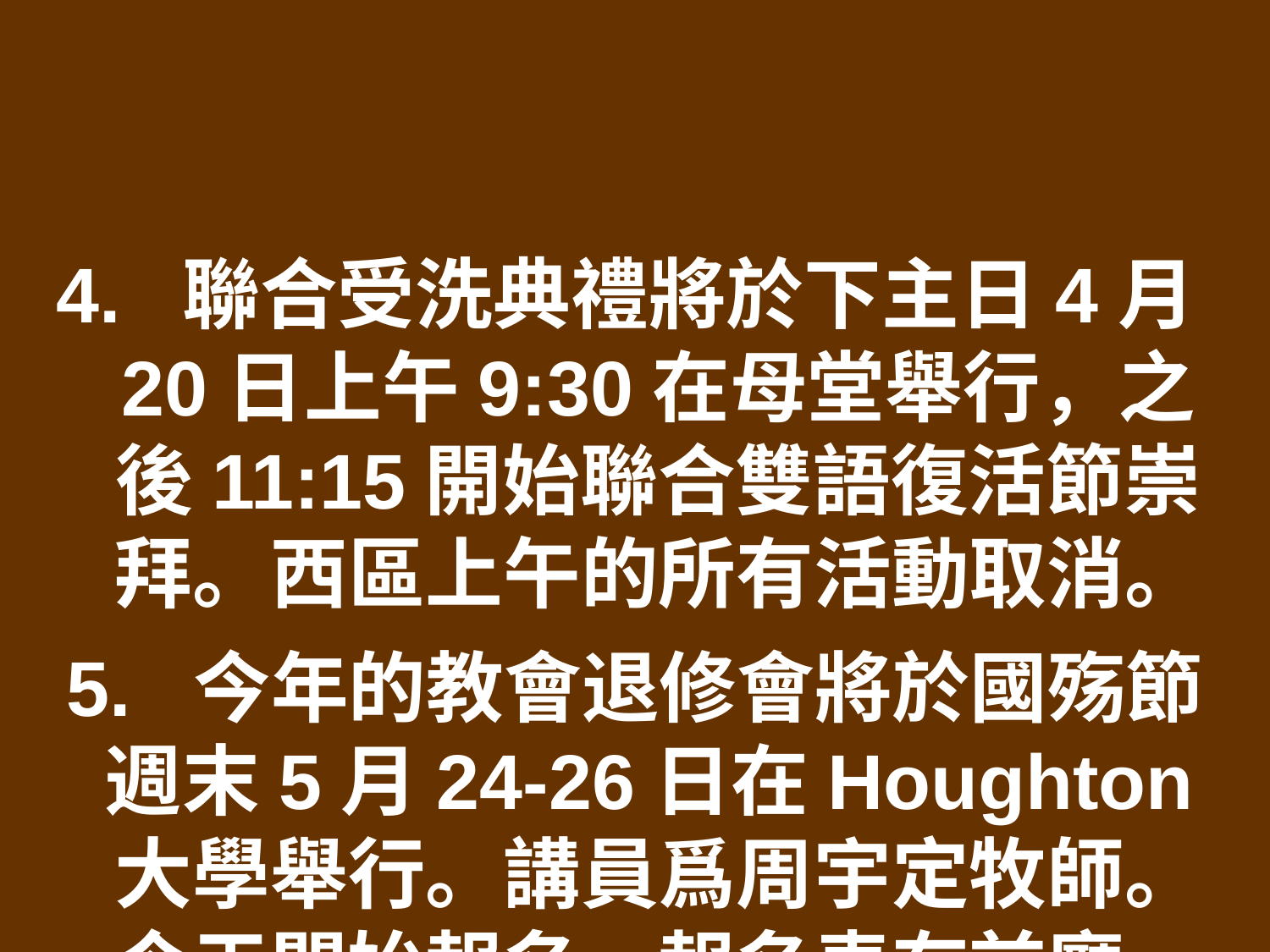

4.  聯合受洗典禮將於下主日4月20日上午9:30在母堂舉行，之後11:15開始聯合雙語復活節崇拜。西區上午的所有活動取消。
5.  今年的教會退修會將於國殇節週末5月24-26日在Houghton大學舉行。講員爲周宇定牧師。今天開始報名。報名表在前廳。如有疑問，請聯系楊東弟兄。